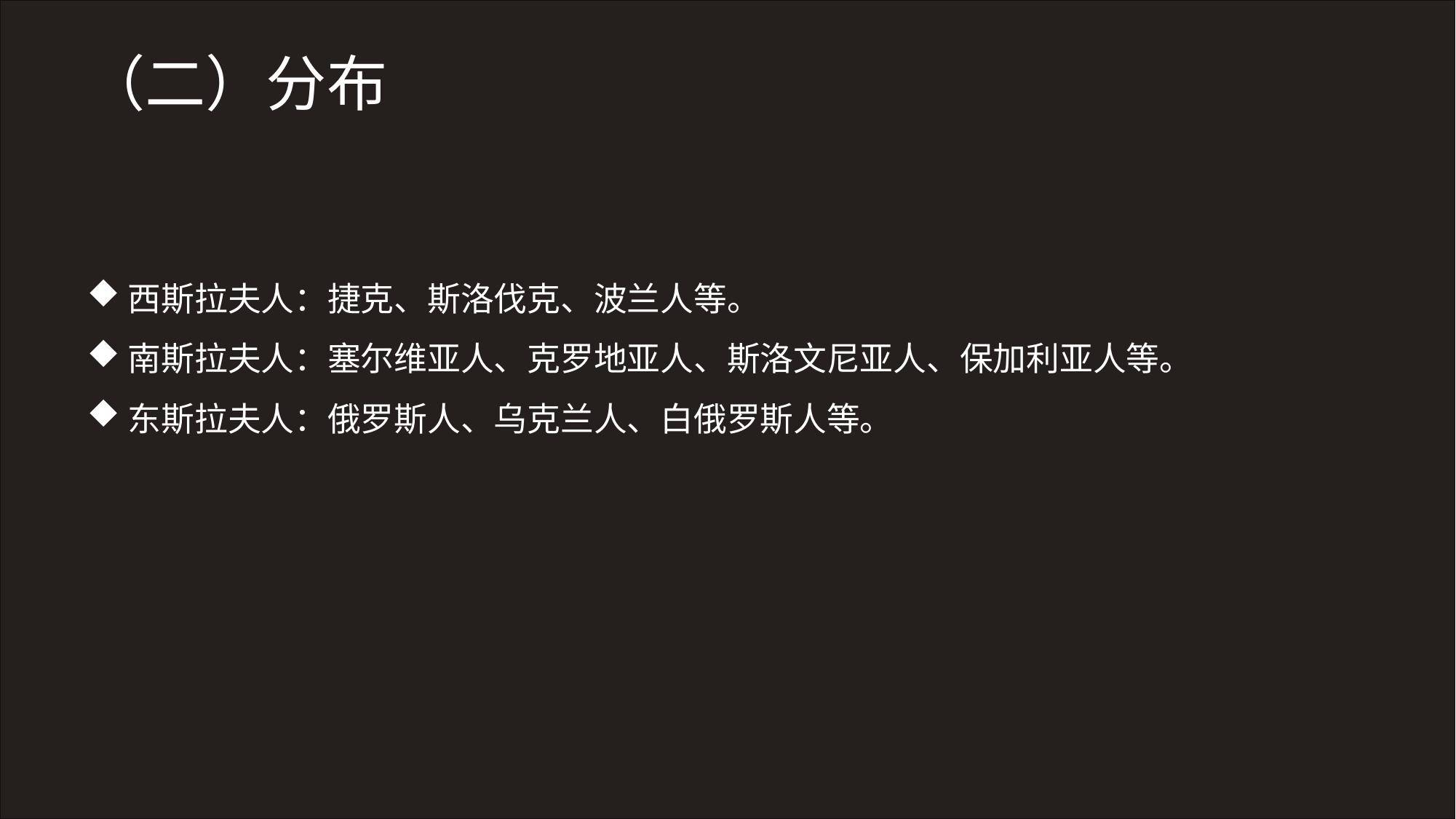

（二）分布
西斯拉夫人：捷克、斯洛伐克、波兰人等。
南斯拉夫人：塞尔维亚人、克罗地亚人、斯洛文尼亚人、保加利亚人等。
东斯拉夫人：俄罗斯人、乌克兰人、白俄罗斯人等。